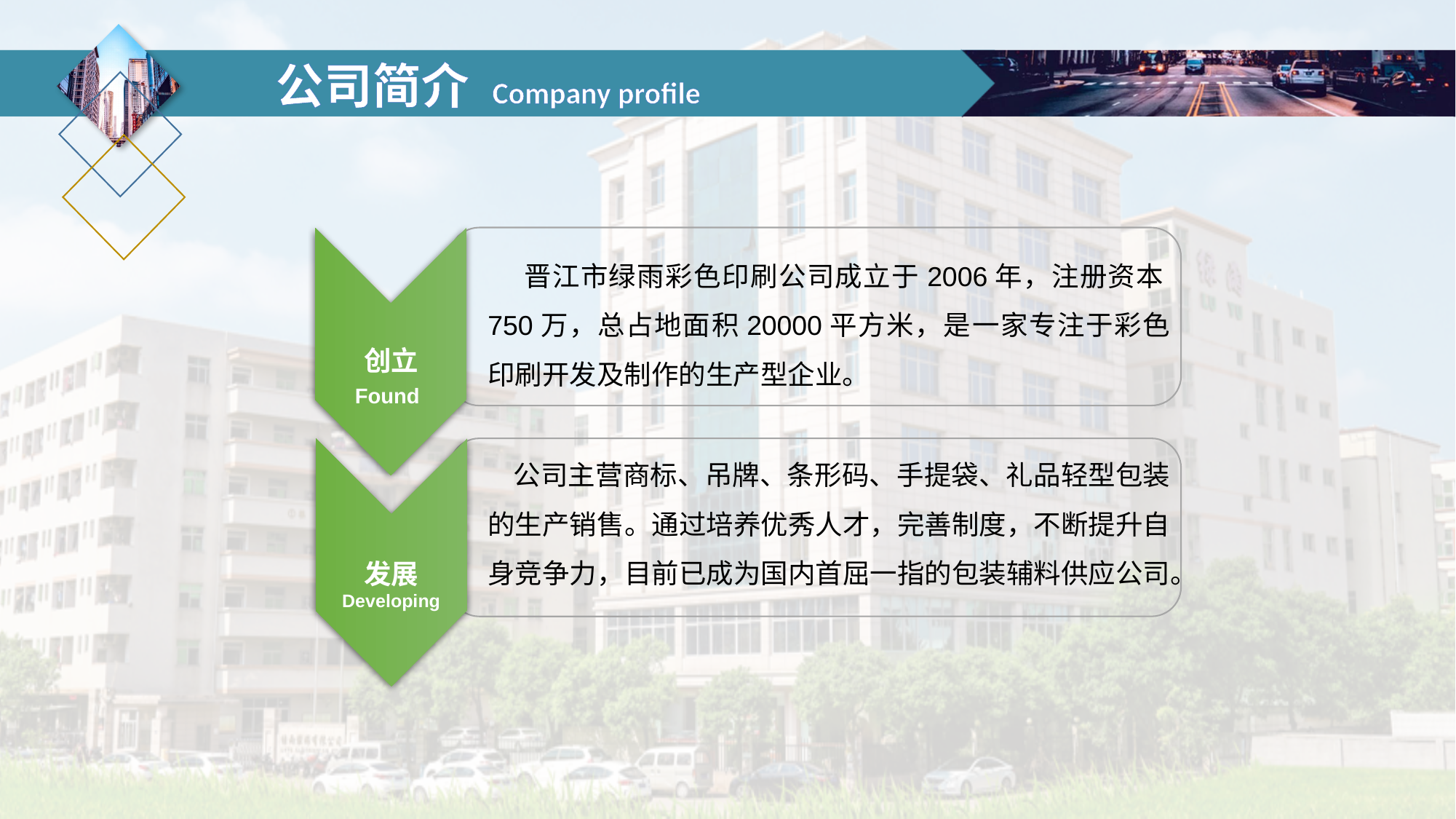

公司简介 Company profile

    晋江市绿雨彩色印刷公司成立于2006年，注册资本750万，总占地面积20000平方米，是一家专注于彩色印刷开发及制作的生产型企业。

创立
Found
   公司主营商标、吊牌、条形码、手提袋、礼品轻型包装的生产销售。通过培养优秀人才，完善制度，不断提升自身竞争力，目前已成为国内首屈一指的包装辅料供应公司。

发展
Developing